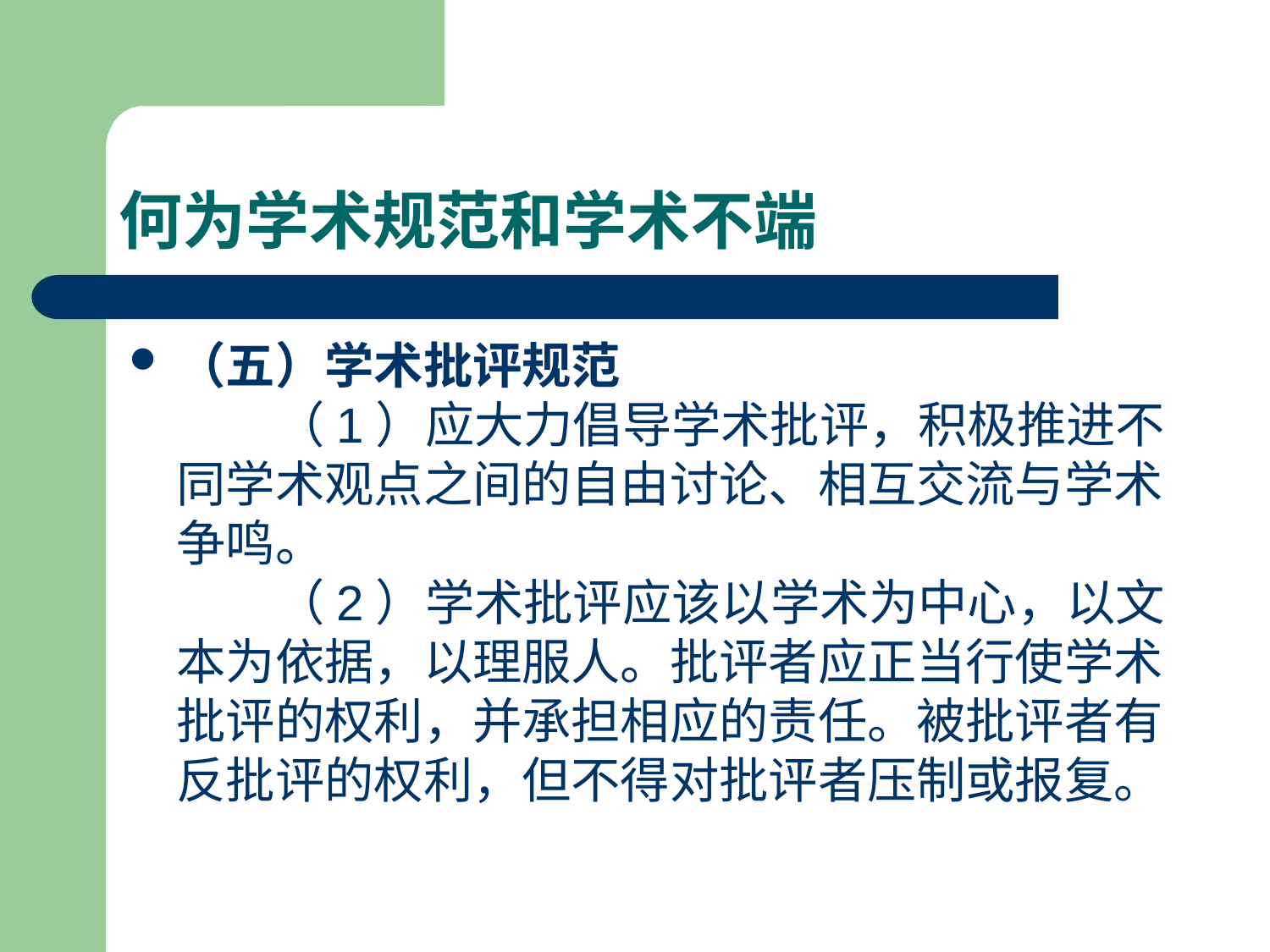

# 何为学术规范和学术不端
（五）学术批评规范
　　（1）应大力倡导学术批评，积极推进不同学术观点之间的自由讨论、相互交流与学术争鸣。　
　　（2）学术批评应该以学术为中心，以文本为依据，以理服人。批评者应正当行使学术批评的权利，并承担相应的责任。被批评者有反批评的权利，但不得对批评者压制或报复。